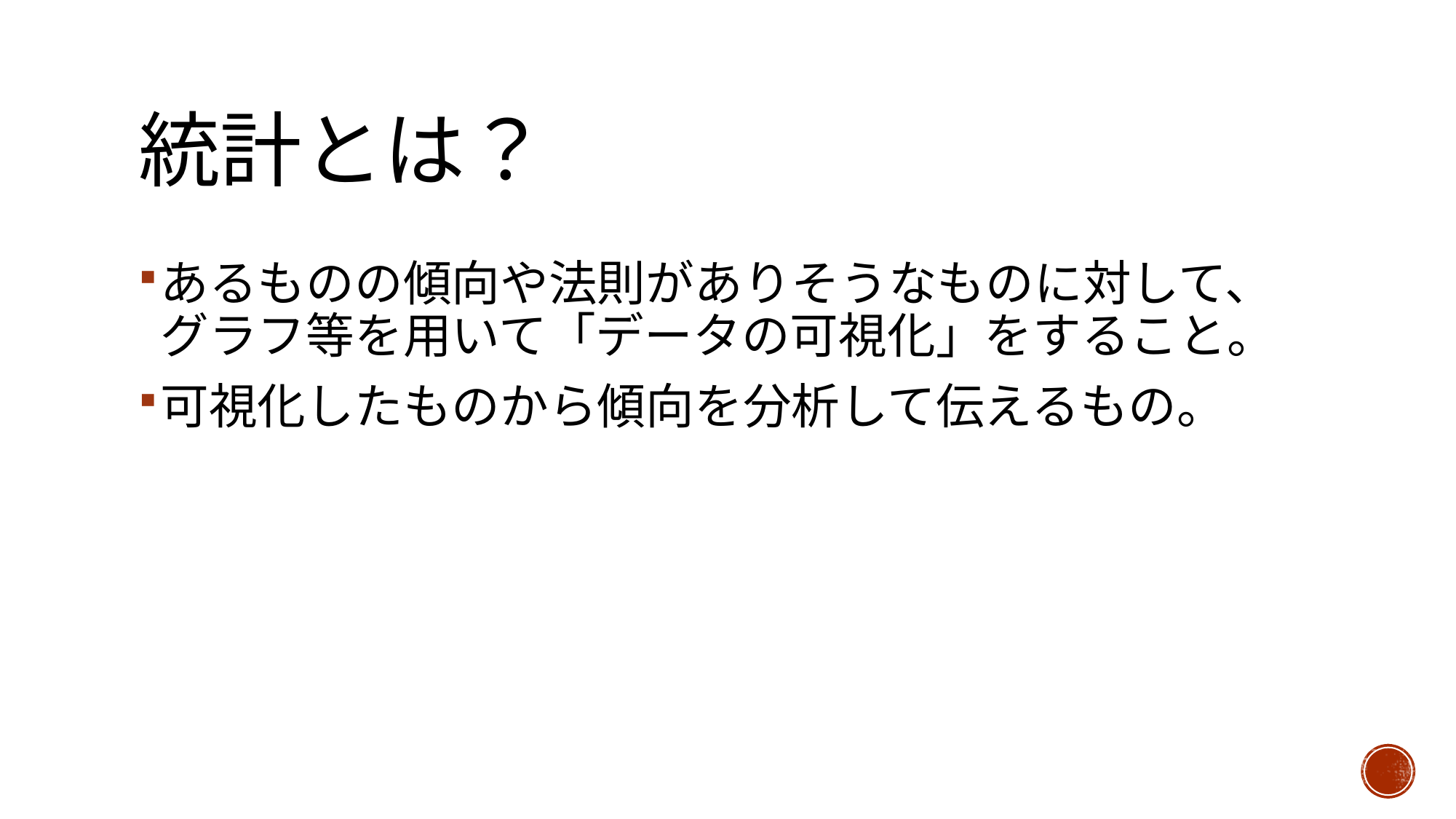

# 統計とは？
あるものの傾向や法則がありそうなものに対して、グラフ等を用いて「データの可視化」をすること。
可視化したものから傾向を分析して伝えるもの。